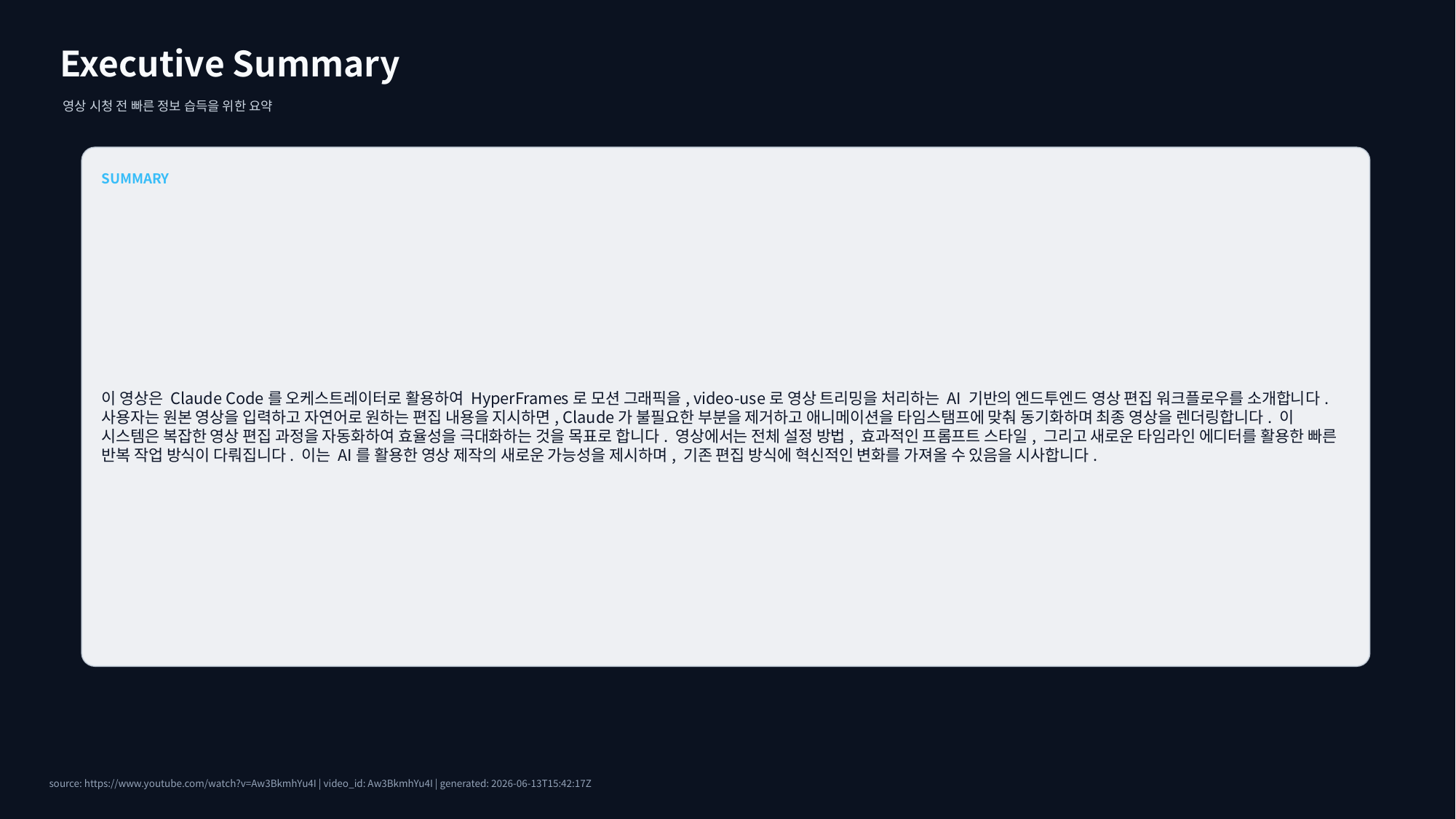

Executive Summary
영상 시청 전 빠른 정보 습득을 위한 요약

SUMMARY
이 영상은 Claude Code를 오케스트레이터로 활용하여 HyperFrames로 모션 그래픽을, video-use로 영상 트리밍을 처리하는 AI 기반의 엔드투엔드 영상 편집 워크플로우를 소개합니다. 사용자는 원본 영상을 입력하고 자연어로 원하는 편집 내용을 지시하면, Claude가 불필요한 부분을 제거하고 애니메이션을 타임스탬프에 맞춰 동기화하며 최종 영상을 렌더링합니다. 이 시스템은 복잡한 영상 편집 과정을 자동화하여 효율성을 극대화하는 것을 목표로 합니다. 영상에서는 전체 설정 방법, 효과적인 프롬프트 스타일, 그리고 새로운 타임라인 에디터를 활용한 빠른 반복 작업 방식이 다뤄집니다. 이는 AI를 활용한 영상 제작의 새로운 가능성을 제시하며, 기존 편집 방식에 혁신적인 변화를 가져올 수 있음을 시사합니다.
source: https://www.youtube.com/watch?v=Aw3BkmhYu4I | video_id: Aw3BkmhYu4I | generated: 2026-06-13T15:42:17Z